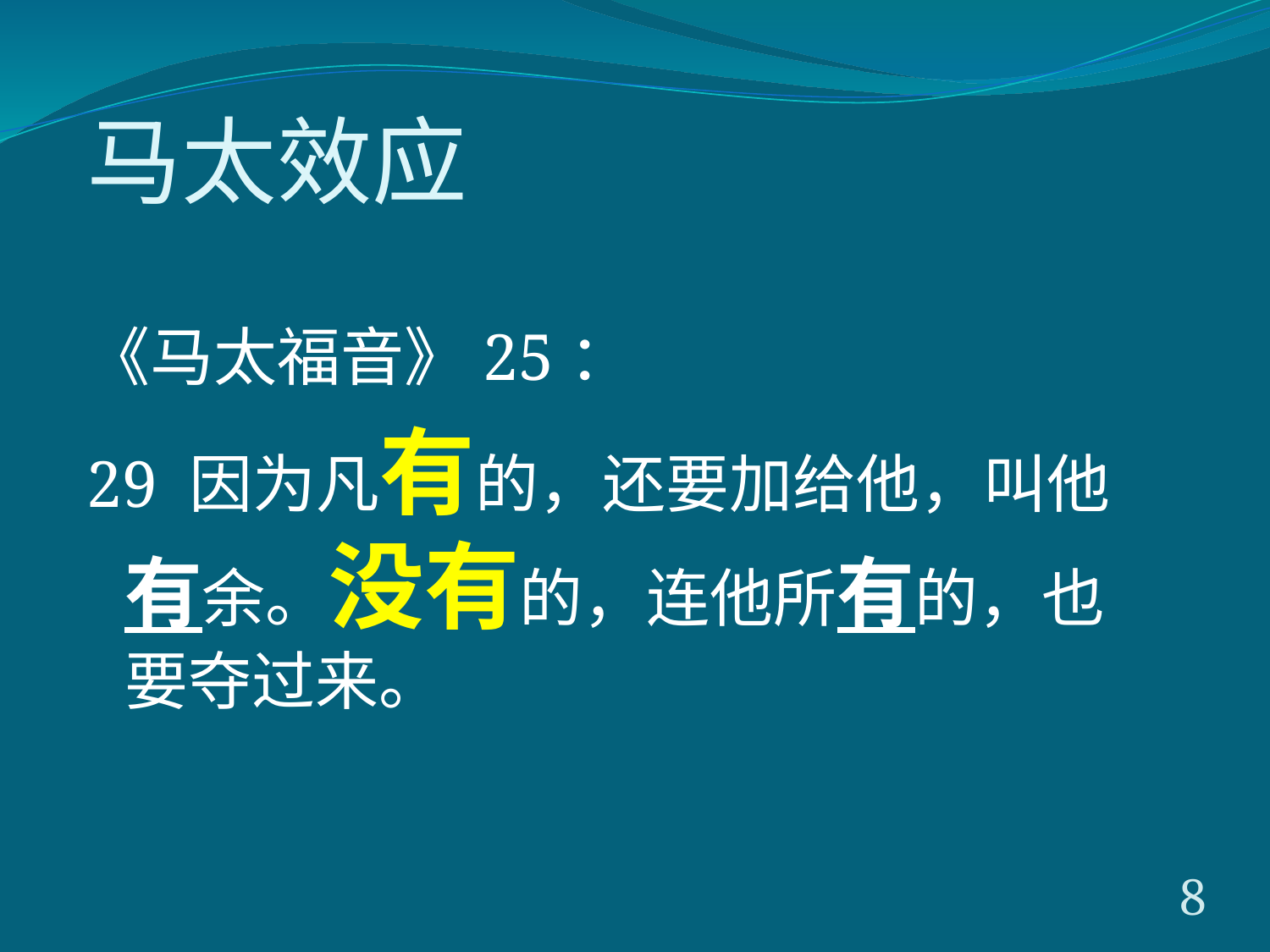

马太效应

《马太福音》25：
29 因为凡有的，还要加给他，叫他有余。没有的，连他所有的，也要夺过来。

8